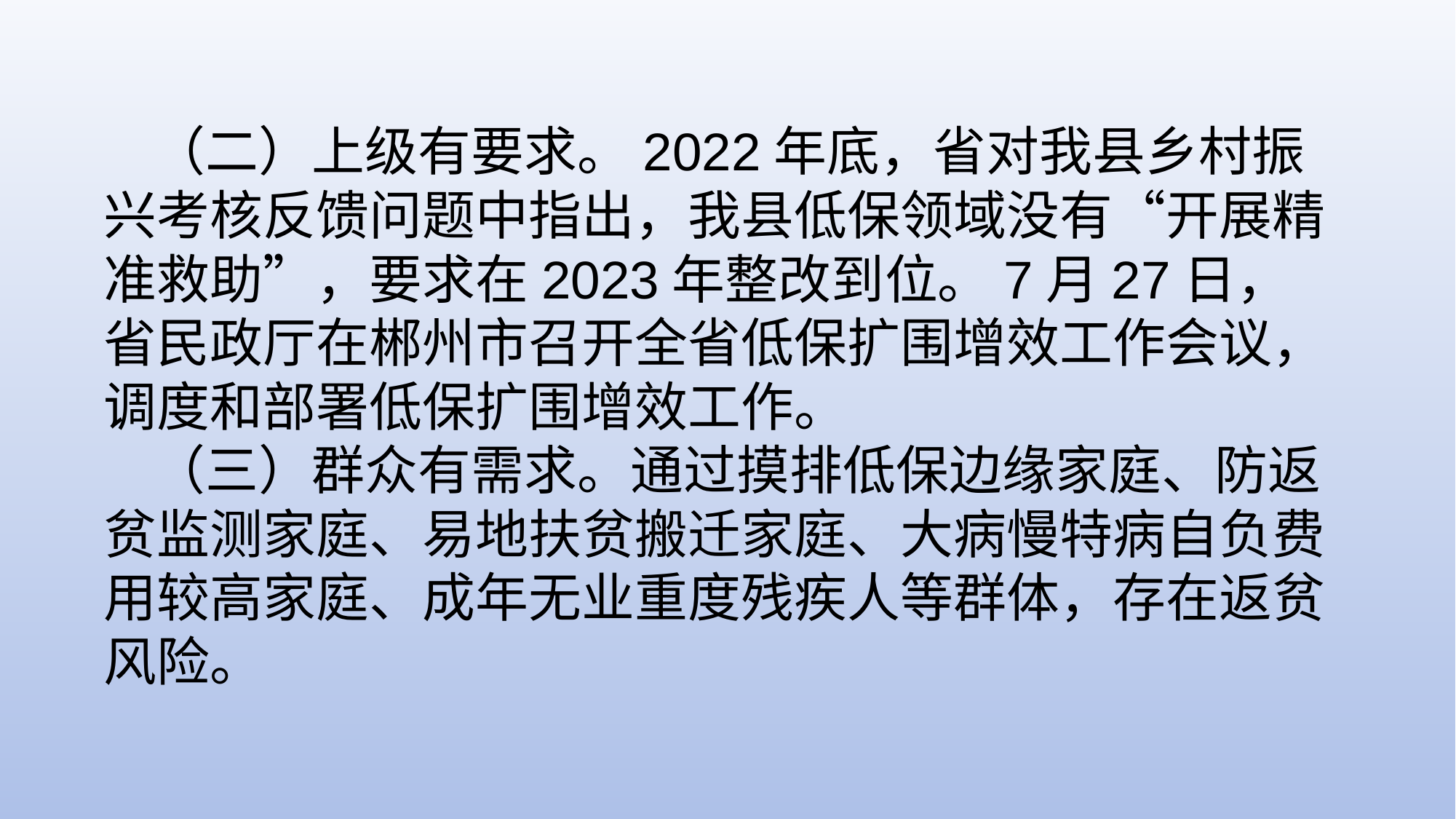

（二）上级有要求。2022年底，省对我县乡村振兴考核反馈问题中指出，我县低保领域没有“开展精准救助”，要求在2023年整改到位。7月27日，省民政厅在郴州市召开全省低保扩围增效工作会议，调度和部署低保扩围增效工作。
（三）群众有需求。通过摸排低保边缘家庭、防返贫监测家庭、易地扶贫搬迁家庭、大病慢特病自负费用较高家庭、成年无业重度残疾人等群体，存在返贫风险。